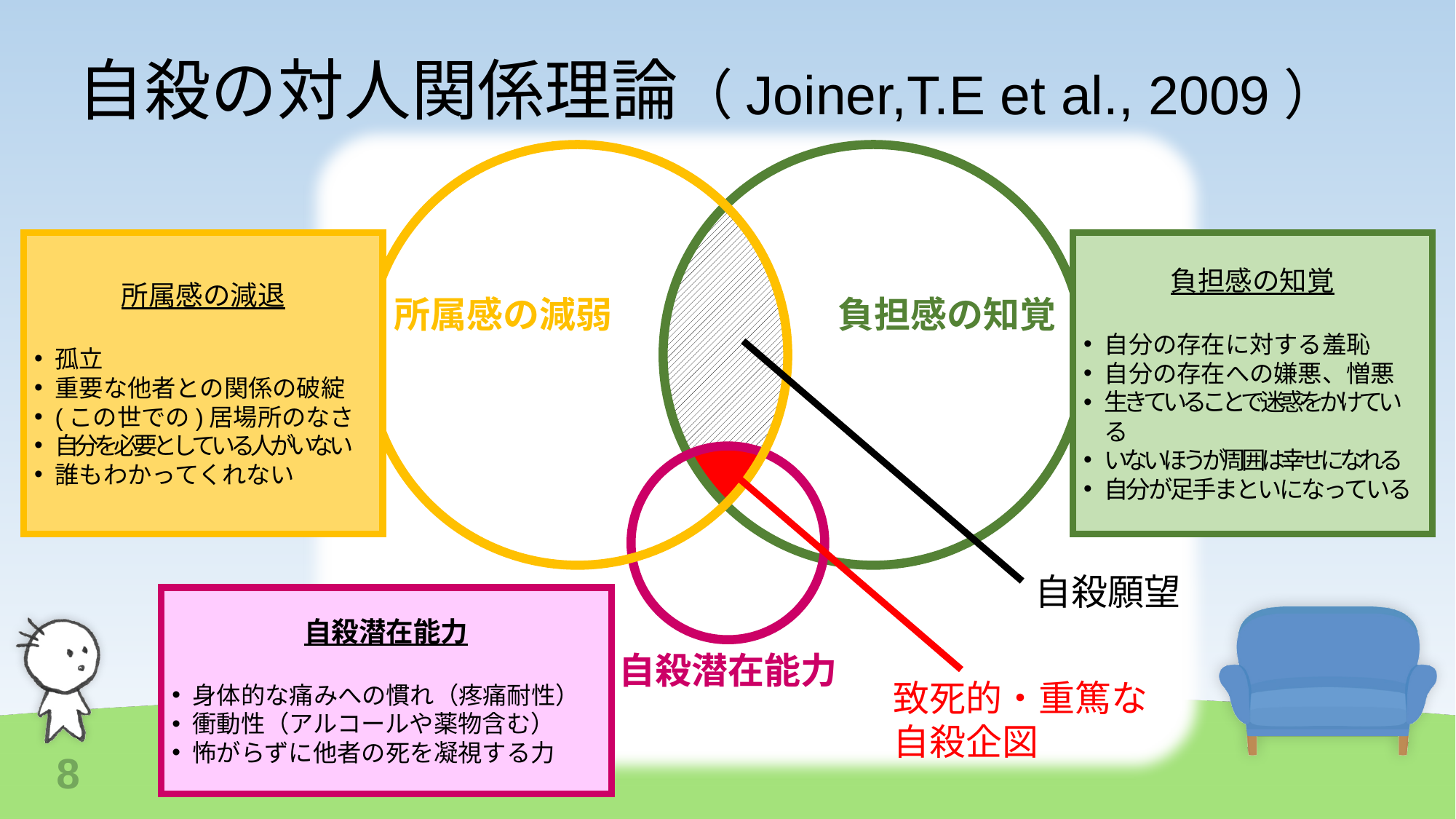

# 自殺の対人関係理論（Joiner,T.E et al., 2009）

所属感の減退

孤立
重要な他者との関係の破綻
(この世での)居場所のなさ
自分を必要としている人がいない
誰もわかってくれない
負担感の知覚

自分の存在に対する羞恥
自分の存在への嫌悪、憎悪
生きていることで迷惑をかけている
いないほうが周囲は幸せになれる
自分が足手まといになっている
負担感の知覚
所属感の減弱

自殺願望
自殺潜在能力

身体的な痛みへの慣れ（疼痛耐性）
衝動性（アルコールや薬物含む）
怖がらずに他者の死を凝視する力
自殺潜在能力
致死的・重篤な自殺企図
8